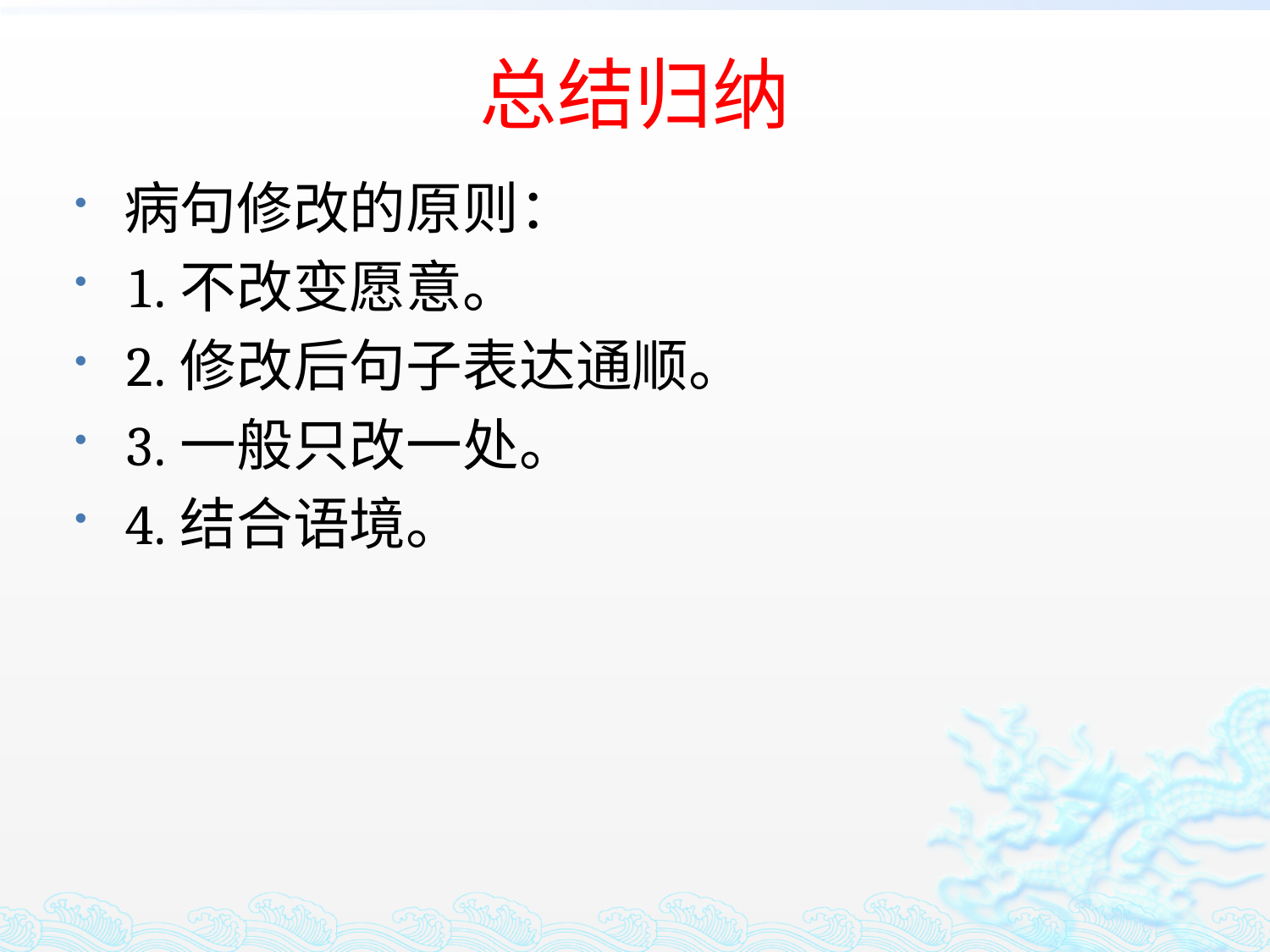

# 总结归纳
病句修改的原则：
1.不改变愿意。
2.修改后句子表达通顺。
3.一般只改一处。
4.结合语境。